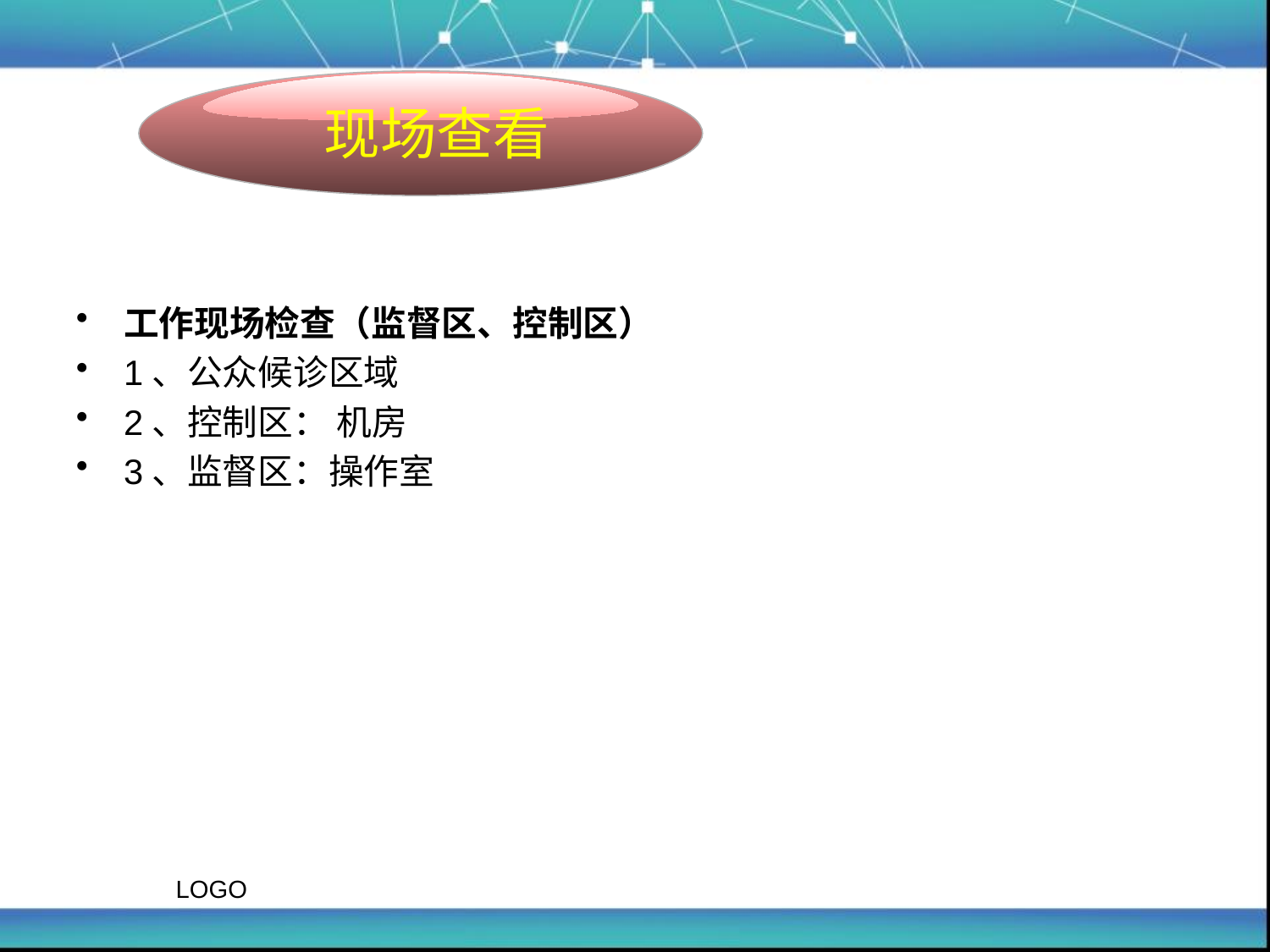

现场查看
#

工作现场检查（监督区、控制区）
1、公众候诊区域
2、控制区： 机房
3、监督区：操作室

LOGO